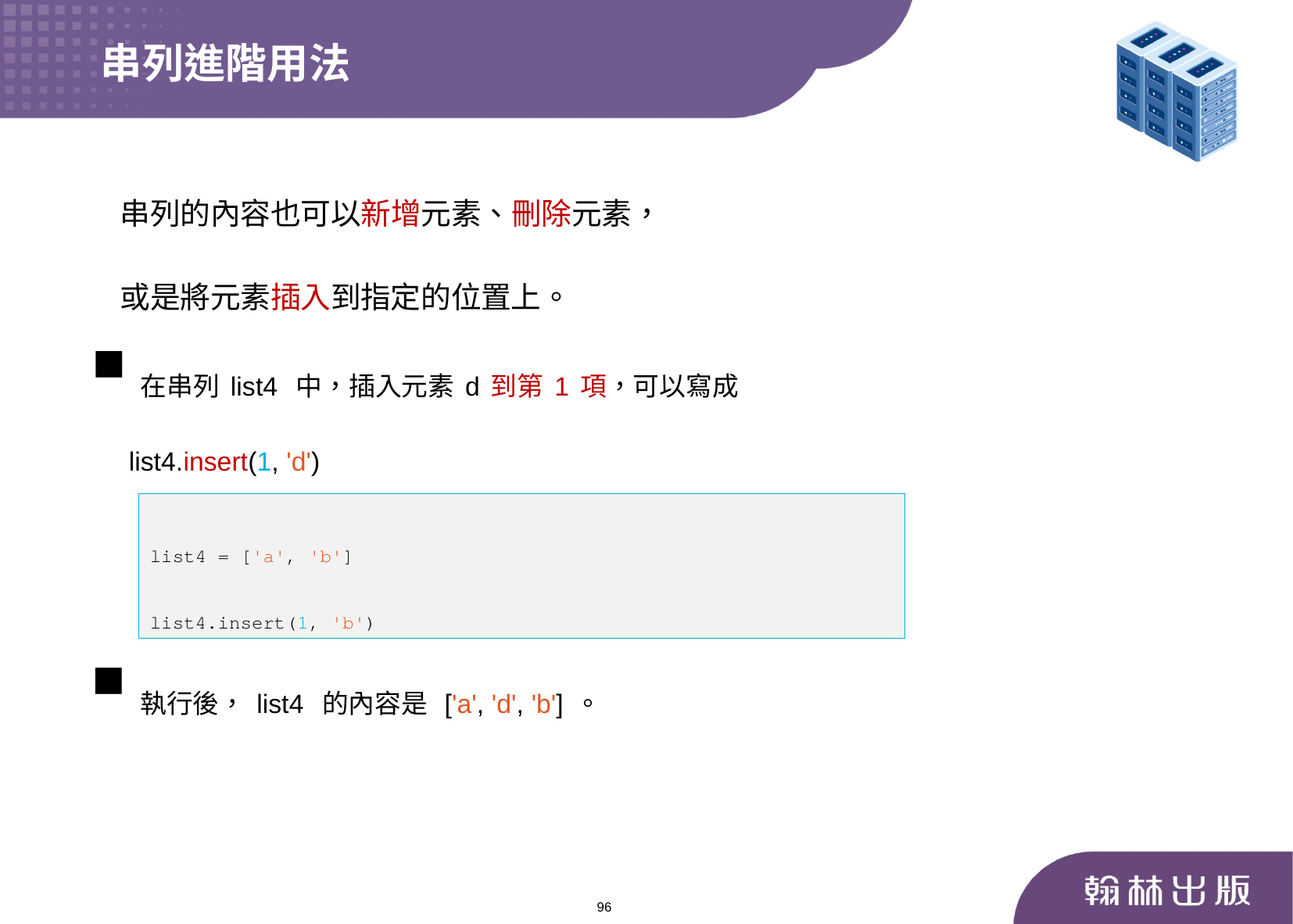

串列進階用法
串列的內容也可以新增元素、刪除元素，
或是將元素插入到指定的位置上。
在串列list4 中，插入元素d到第1項，可以寫成
     list4.insert(1, 'd')
list4 = ['a', 'b']
list4.insert(1, 'b')
執行後，list4 的內容是 ['a', 'd', 'b']。
96